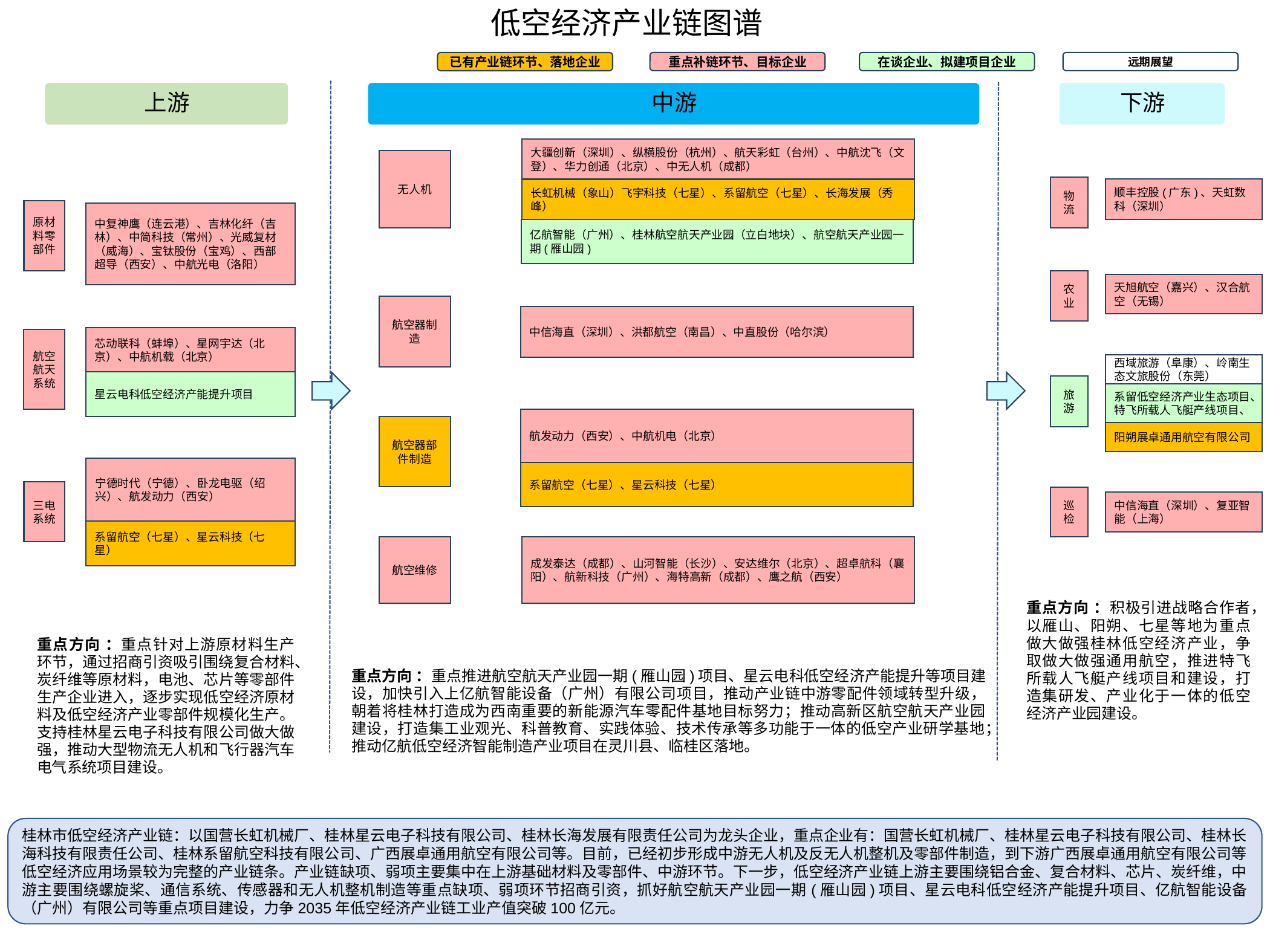

# 低空经济产业链图谱
重点补链环节、目标企业
在谈企业、拟建项目企业
远期展望
已有产业链环节、落地企业
上游
中游
下游
大疆创新（深圳）、纵横股份（杭州）、航天彩虹（台州）、中航沈飞（文登）、华力创通（北京）、中无人机（成都）
长虹机械（象山）飞宇科技（七星）、系留航空（七星）、长海发展（秀峰）
无人机
物流
顺丰控股(广东)、天虹数科（深圳）
原材料零部件
中复神鹰（连云港）、吉林化纤（吉林）、中简科技（常州）、光威复材（威海）、宝钛股份（宝鸡）、西部超导（西安）、中航光电（洛阳）
亿航智能（广州）、桂林航空航天产业园（立白地块）、航空航天产业园一期(雁山园)
农业
天旭航空（嘉兴）、汉合航空（无锡）
航空器制造
中信海直（深圳）、洪都航空（南昌）、中直股份（哈尔滨）
芯动联科（蚌埠）、星网宇达（北京）、中航机载（北京）
航空航天系统
西域旅游（阜康）、岭南生态文旅股份（东莞）
星云电科低空经济产能提升项目

旅游
系留低空经济产业生态项目、特飞所载人飞艇产线项目、
航发动力（西安）、中航机电（北京）
航空器部件制造
阳朔展卓通用航空有限公司
宁德时代（宁德）、卧龙电驱（绍兴）、航发动力（西安）
系留航空（七星）、星云科技（七星）
三电系统
巡检
中信海直（深圳）、复亚智能（上海）
系留航空（七星）、星云科技（七星）
航空维修
成发泰达（成都）、山河智能（长沙）、安达维尔（北京）、超卓航科（襄阳）、航新科技（广州）、海特高新（成都）、鹰之航（西安）

重点方向 ：积极引进战略合作者，以雁山、阳朔、七星等地为重点做大做强桂林低空经济产业，争取做大做强通用航空，推进特飞所载人飞艇产线项目和建设，打造集研发、产业化于一体的低空经济产业园建设。

重点方向 ：重点针对上游原材料生产环节，通过招商引资吸引围绕复合材料、炭纤维等原材料，电池、芯片等零部件生产企业进入，逐步实现低空经济原材料及低空经济产业零部件规模化生产。支持桂林星云电子科技有限公司做大做强，推动大型物流无人机和飞行器汽车电气系统项目建设。

重点方向 ：重点推进航空航天产业园一期(雁山园)项目、星云电科低空经济产能提升等项目建设，加快引入上亿航智能设备（广州）有限公司项目，推动产业链中游零配件领域转型升级，朝着将桂林打造成为西南重要的新能源汽车零配件基地目标努力；推动高新区航空航天产业园建设，打造集工业观光、科普教育、实践体验、技术传承等多功能于一体的低空产业研学基地；
推动亿航低空经济智能制造产业项目在灵川县、临桂区落地。
桂林市低空经济产业链：以国营长虹机械厂、桂林星云电子科技有限公司、桂林长海发展有限责任公司为龙头企业，重点企业有：国营长虹机械厂、桂林星云电子科技有限公司、桂林长海科技有限责任公司、桂林系留航空科技有限公司、广西展卓通用航空有限公司等。目前，已经初步形成中游无人机及反无人机整机及零部件制造，到下游广西展卓通用航空有限公司等低空经济应用场景较为完整的产业链条。产业链缺项、弱项主要集中在上游基础材料及零部件、中游环节。下一步，低空经济产业链上游主要围绕铝合金、复合材料、芯片、炭纤维，中游主要围绕螺旋桨、通信系统、传感器和无人机整机制造等重点缺项、弱项环节招商引资，抓好航空航天产业园一期(雁山园)项目、星云电科低空经济产能提升项目、亿航智能设备（广州）有限公司等重点项目建设，力争2035年低空经济产业链工业产值突破100亿元。